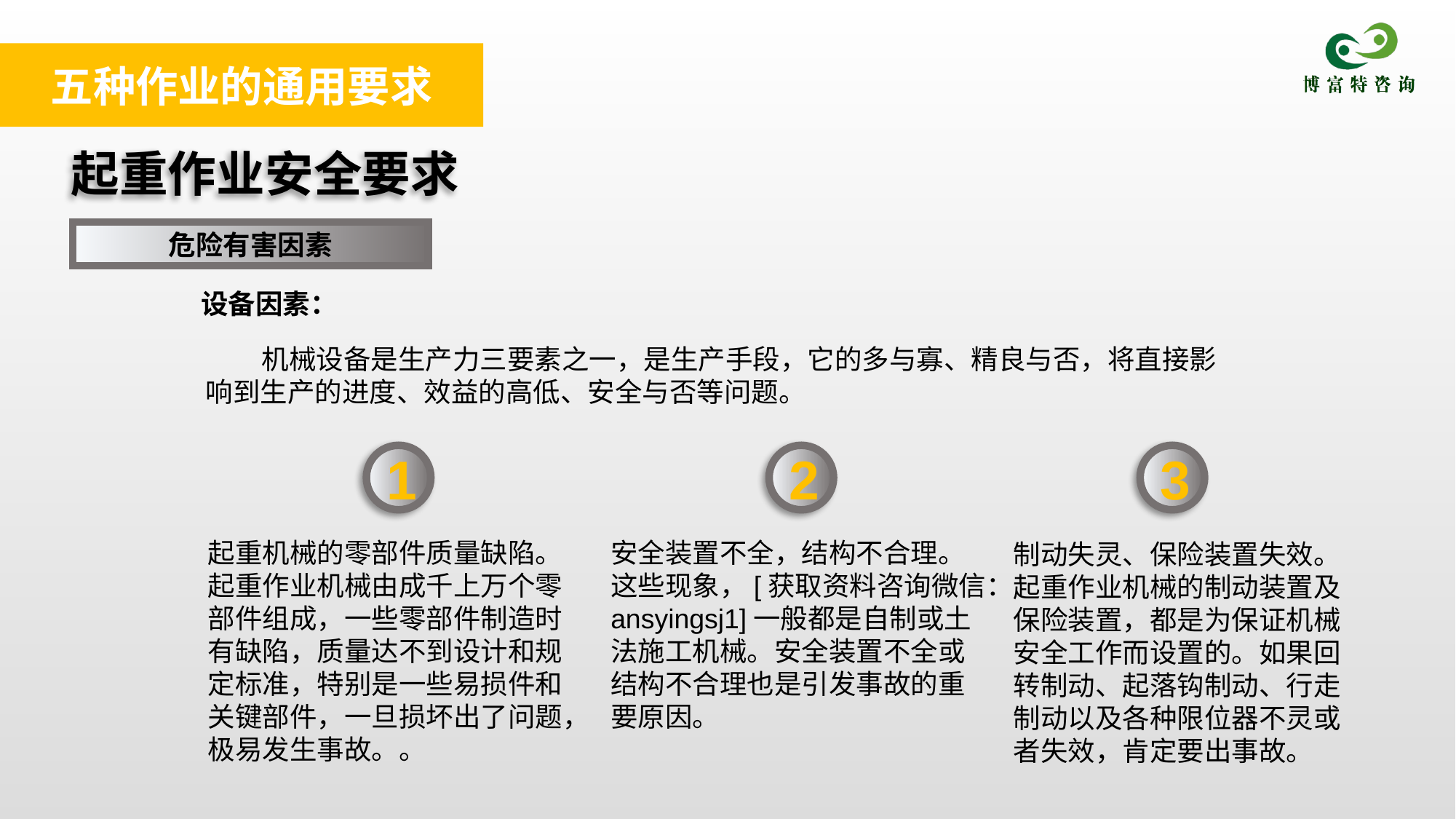

五种作业的通用要求
起重作业安全要求
危险有害因素
设备因素：
        机械设备是生产力三要素之一，是生产手段，它的多与寡、精良与否，将直接影响到生产的进度、效益的高低、安全与否等问题。
1
2
3
起重机械的零部件质量缺陷。起重作业机械由成千上万个零部件组成，一些零部件制造时有缺陷，质量达不到设计和规定标准，特别是一些易损件和关键部件，一旦损坏出了问题，极易发生事故。。
安全装置不全，结构不合理。这些现象，[获取资料咨询微信：ansyingsj1]一般都是自制或土法施工机械。安全装置不全或结构不合理也是引发事故的重要原因。
制动失灵、保险装置失效。起重作业机械的制动装置及保险装置，都是为保证机械安全工作而设置的。如果回转制动、起落钩制动、行走制动以及各种限位器不灵或者失效，肯定要出事故。